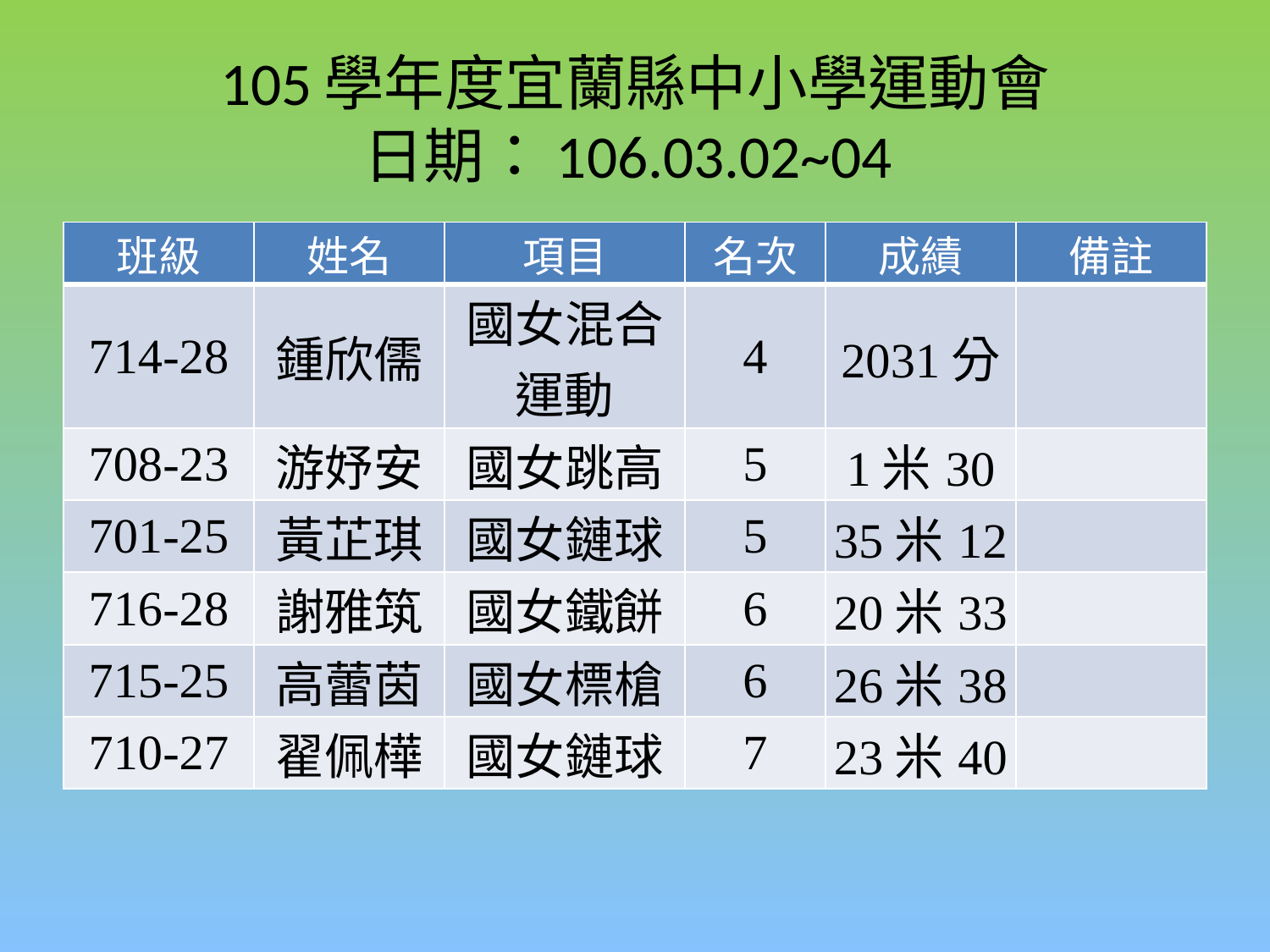

# 105學年度宜蘭縣中小學運動會 日期：106.03.02~04
| 班級 | 姓名 | 項目 | 名次 | 成績 | 備註 |
| --- | --- | --- | --- | --- | --- |
| 714-28 | 鍾欣儒 | 國女混合運動 | 4 | 2031分 |  |
| 708-23 | 游妤安 | 國女跳高 | 5 | 1米30 |  |
| 701-25 | 黃芷琪 | 國女鏈球 | 5 | 35米12 |  |
| 716-28 | 謝雅筑 | 國女鐵餅 | 6 | 20米33 |  |
| 715-25 | 高蕾茵 | 國女標槍 | 6 | 26米38 |  |
| 710-27 | 翟佩樺 | 國女鏈球 | 7 | 23米40 |  |